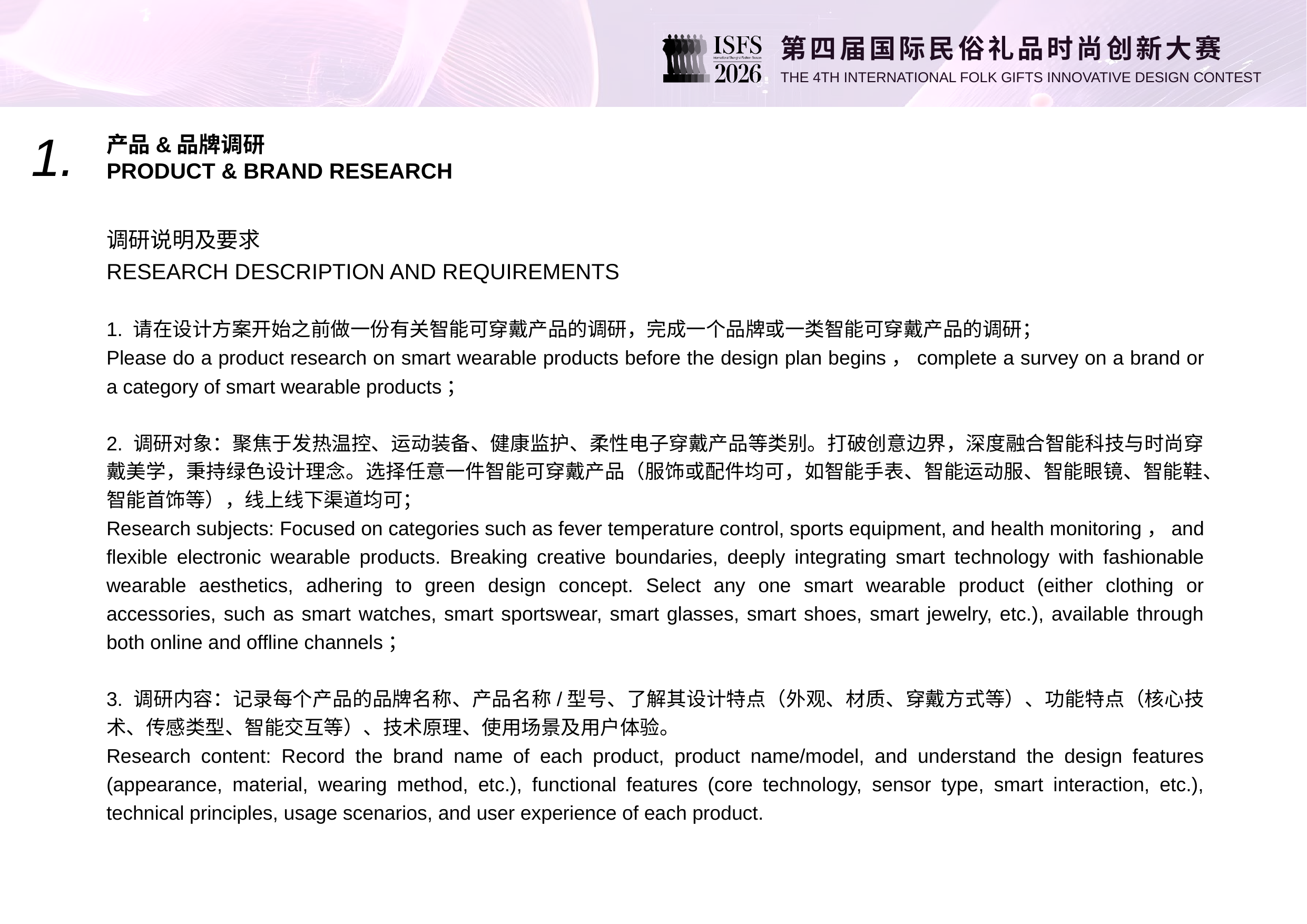

1.
产品&品牌调研
PRODUCT & BRAND RESEARCH
调研说明及要求
RESEARCH DESCRIPTION AND REQUIREMENTS

1. 请在设计方案开始之前做一份有关智能可穿戴产品的调研，完成一个品牌或一类智能可穿戴产品的调研；
Please do a product research on smart wearable products before the design plan begins，complete a survey on a brand or a category of smart wearable products；

2. 调研对象：聚焦于发热温控、运动装备、健康监护、柔性电子穿戴产品等类别。打破创意边界，深度融合智能科技与时尚穿戴美学，秉持绿色设计理念。选择任意一件智能可穿戴产品（服饰或配件均可，如智能手表、智能运动服、智能眼镜、智能鞋、智能首饰等），线上线下渠道均可；
Research subjects: Focused on categories such as fever temperature control, sports equipment, and health monitoring，and flexible electronic wearable products. Breaking creative boundaries, deeply integrating smart technology with fashionable wearable aesthetics, adhering to green design concept. Select any one smart wearable product (either clothing or accessories, such as smart watches, smart sportswear, smart glasses, smart shoes, smart jewelry, etc.), available through both online and offline channels；

3. 调研内容：记录每个产品的品牌名称、产品名称/型号、了解其设计特点（外观、材质、穿戴方式等）、功能特点（核心技术、传感类型、智能交互等）、技术原理、使用场景及用户体验。
Research content: Record the brand name of each product, product name/model, and understand the design features (appearance, material, wearing method, etc.), functional features (core technology, sensor type, smart interaction, etc.), technical principles, usage scenarios, and user experience of each product.